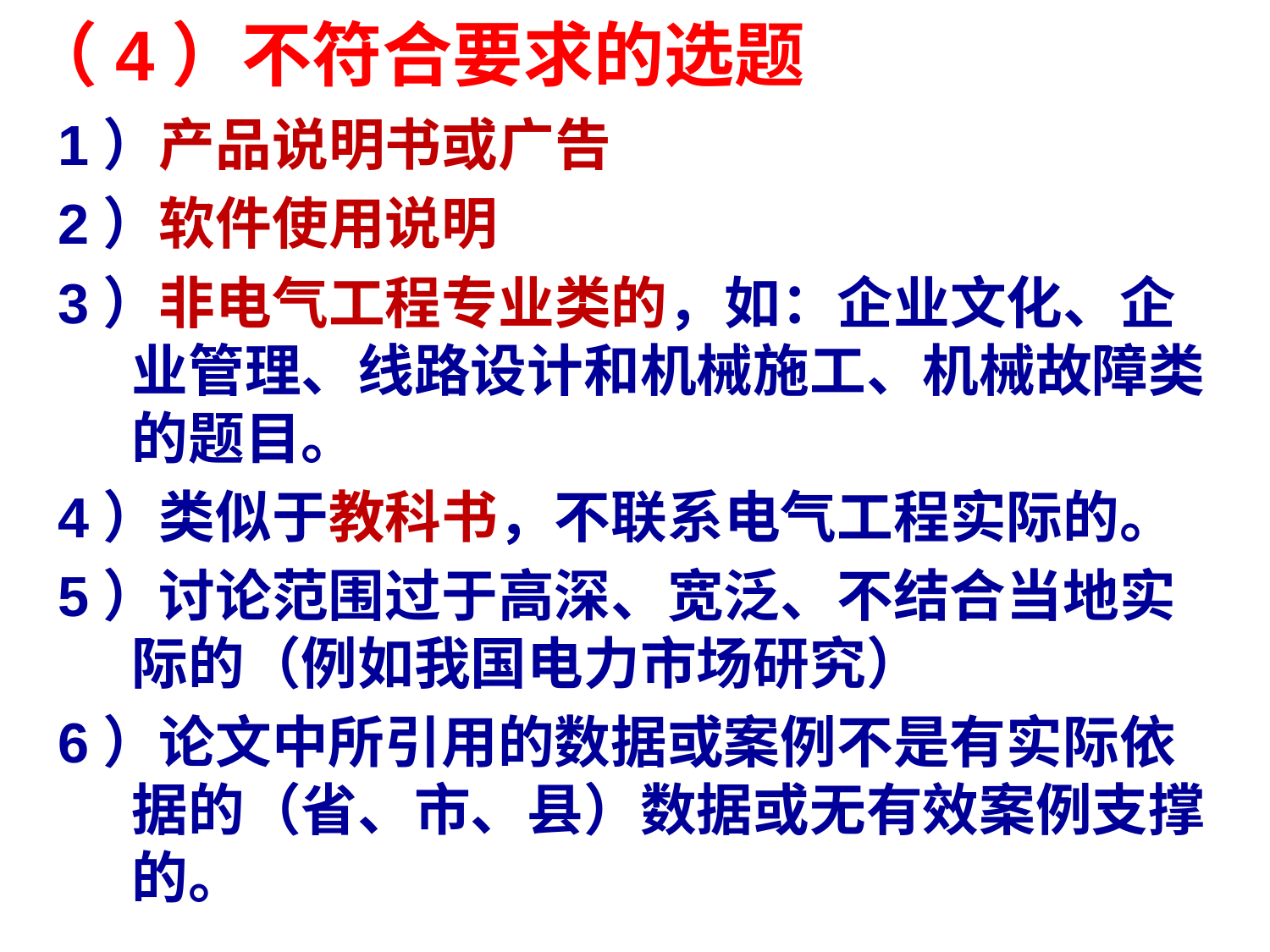

# （4）不符合要求的选题
1）产品说明书或广告
2）软件使用说明
3）非电气工程专业类的，如：企业文化、企业管理、线路设计和机械施工、机械故障类的题目。
4）类似于教科书，不联系电气工程实际的。
5）讨论范围过于高深、宽泛、不结合当地实际的（例如我国电力市场研究）
6）论文中所引用的数据或案例不是有实际依据的（省、市、县）数据或无有效案例支撑的。